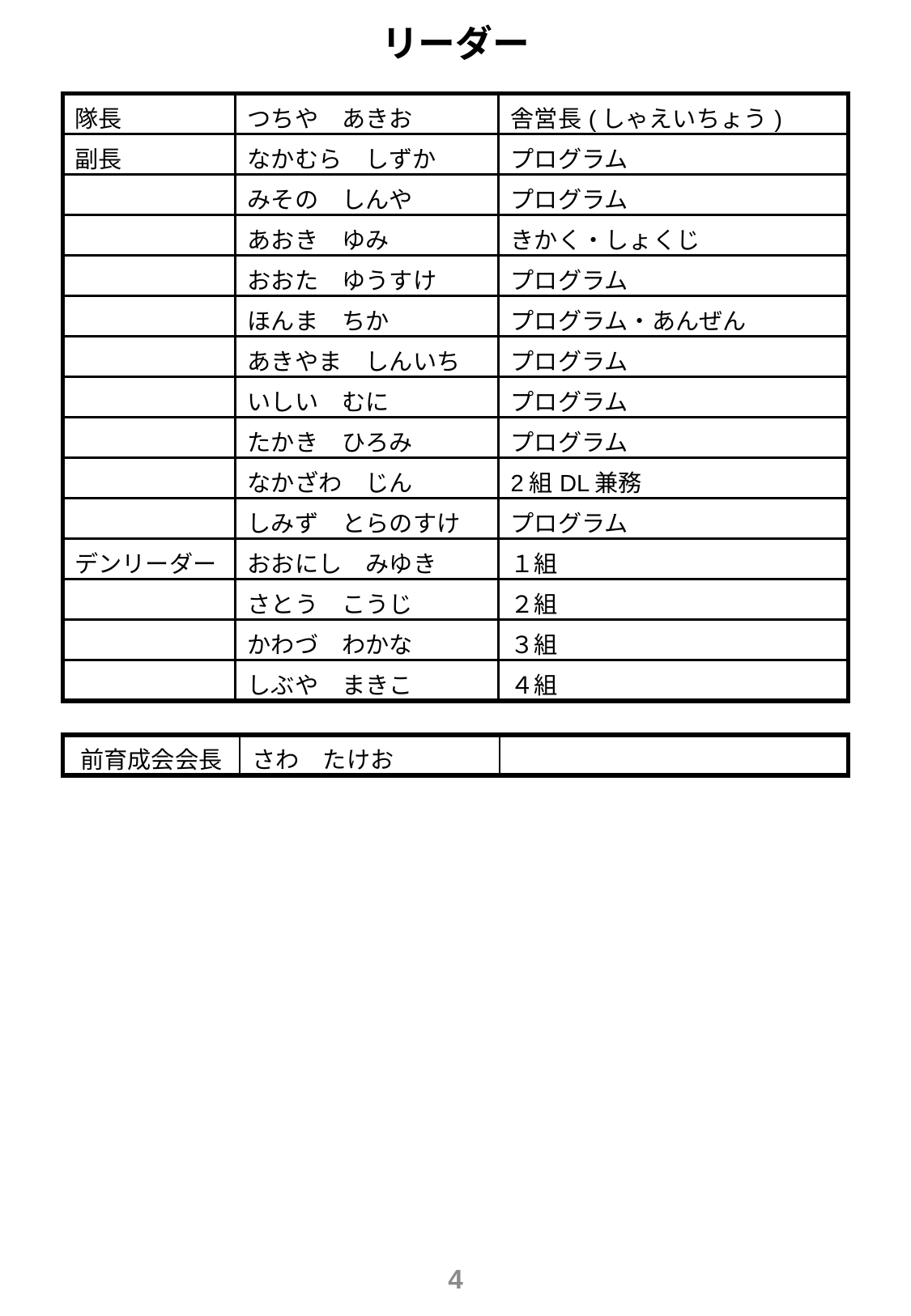

リーダー
| 隊長 | つちや　あきお | 舎営長(しゃえいちょう) |
| --- | --- | --- |
| 副長 | なかむら　しずか | プログラム |
|  | みその　しんや | プログラム |
|  | あおき　ゆみ | きかく・しょくじ |
|  | おおた　ゆうすけ | プログラム |
|  | ほんま　ちか | プログラム・あんぜん |
|  | あきやま　しんいち | プログラム |
|  | いしい　むに | プログラム |
|  | たかき　ひろみ | プログラム |
|  | なかざわ　じん | 2組DL兼務 |
|  | しみず　とらのすけ | プログラム |
| デンリーダー | おおにし　みゆき | １組 |
|  | さとう　こうじ | ２組 |
|  | かわづ　わかな | ３組 |
|  | しぶや　まきこ | ４組 |
| 前育成会会長 | さわ　たけお |  |
| --- | --- | --- |
4